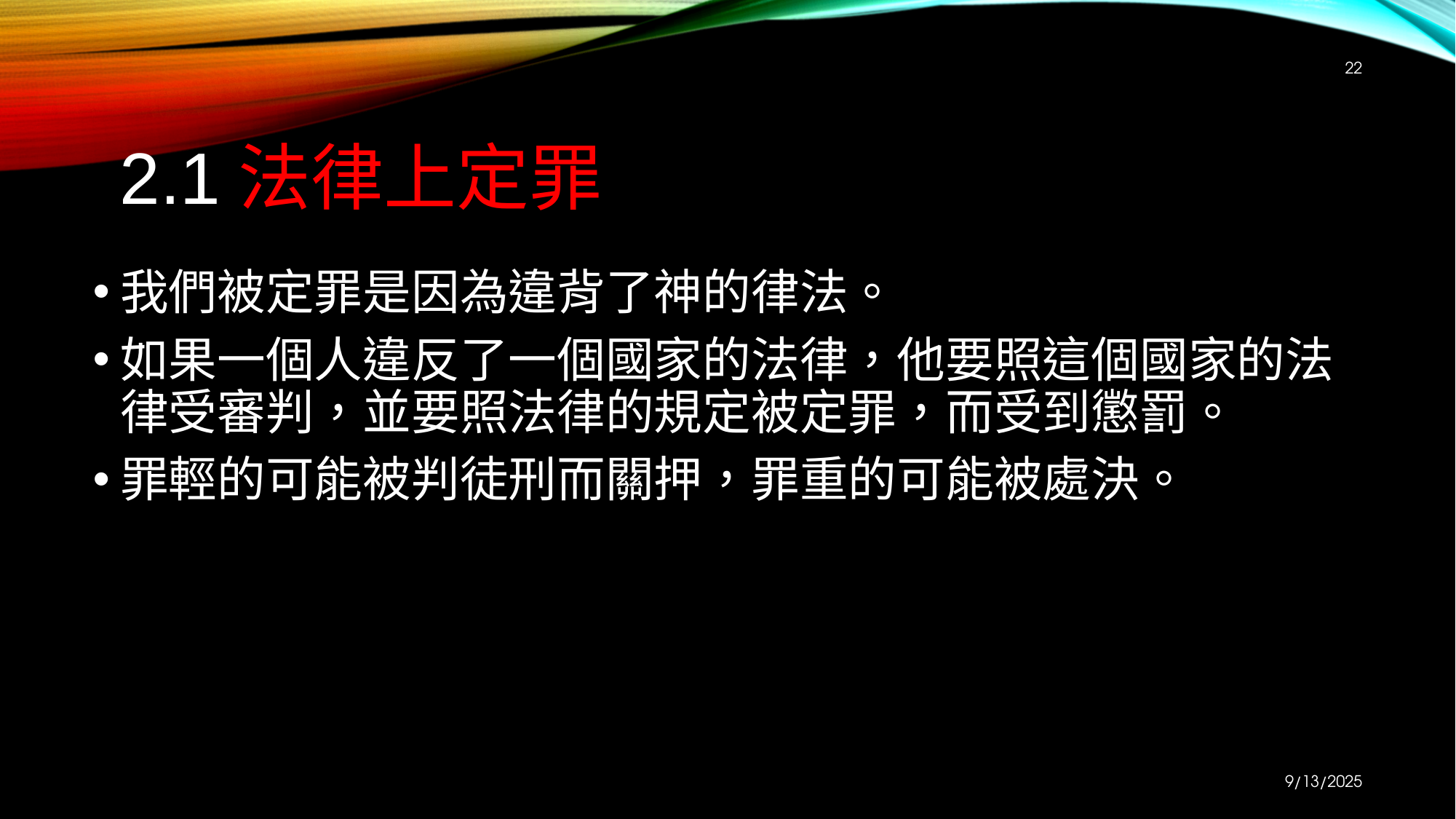

22
# 2.1法律上定罪
我們被定罪是因為違背了神的律法。
如果一個人違反了一個國家的法律，他要照這個國家的法律受審判，並要照法律的規定被定罪，而受到懲罰。
罪輕的可能被判徒刑而關押，罪重的可能被處決。

9/13/2025